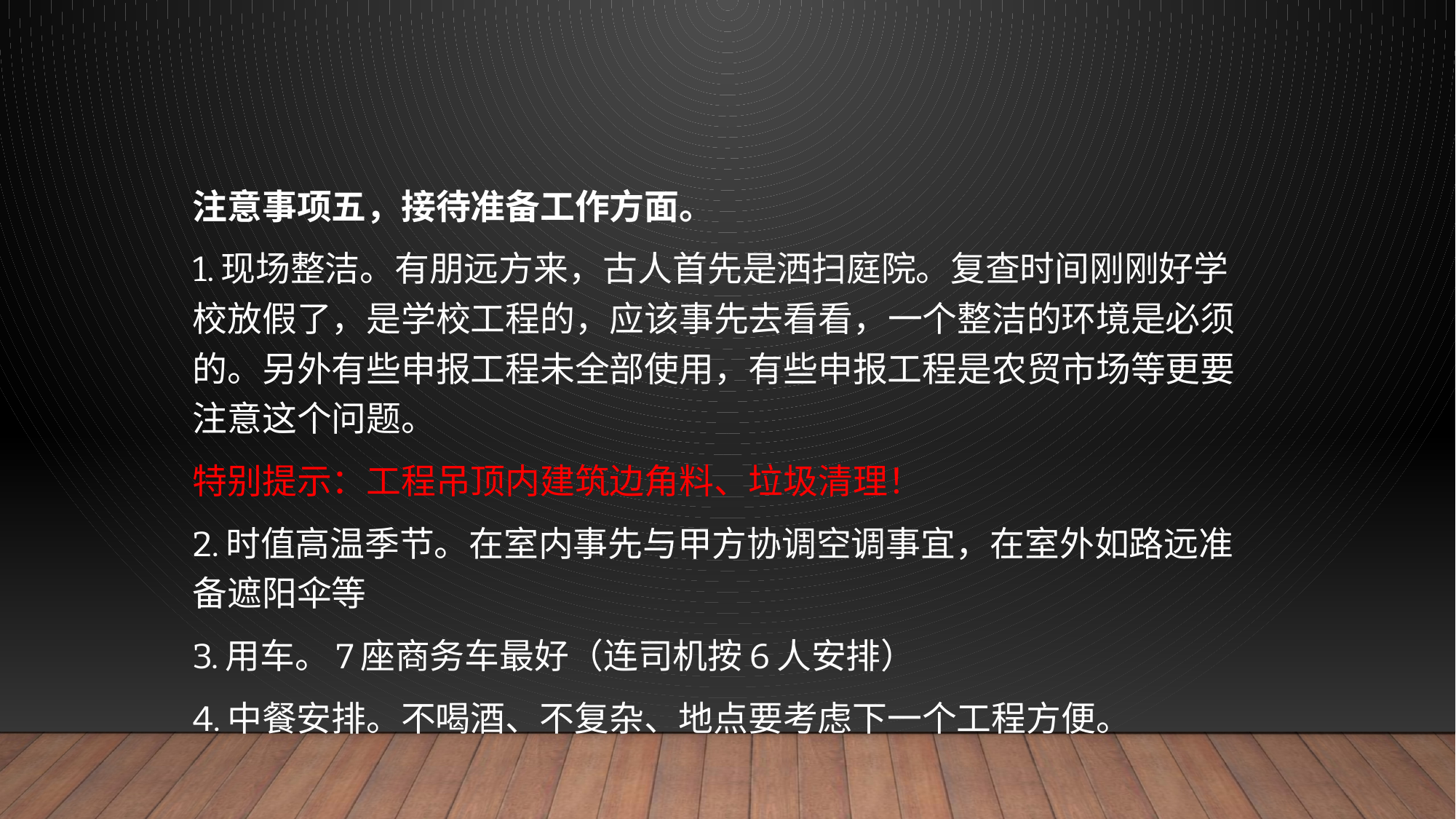

#
注意事项五，接待准备工作方面。
1.现场整洁。有朋远方来，古人首先是洒扫庭院。复查时间刚刚好学校放假了，是学校工程的，应该事先去看看，一个整洁的环境是必须的。另外有些申报工程未全部使用，有些申报工程是农贸市场等更要注意这个问题。
特别提示：工程吊顶内建筑边角料、垃圾清理！
2.时值高温季节。在室内事先与甲方协调空调事宜，在室外如路远准备遮阳伞等
3.用车。7座商务车最好（连司机按6人安排）
4.中餐安排。不喝酒、不复杂、地点要考虑下一个工程方便。